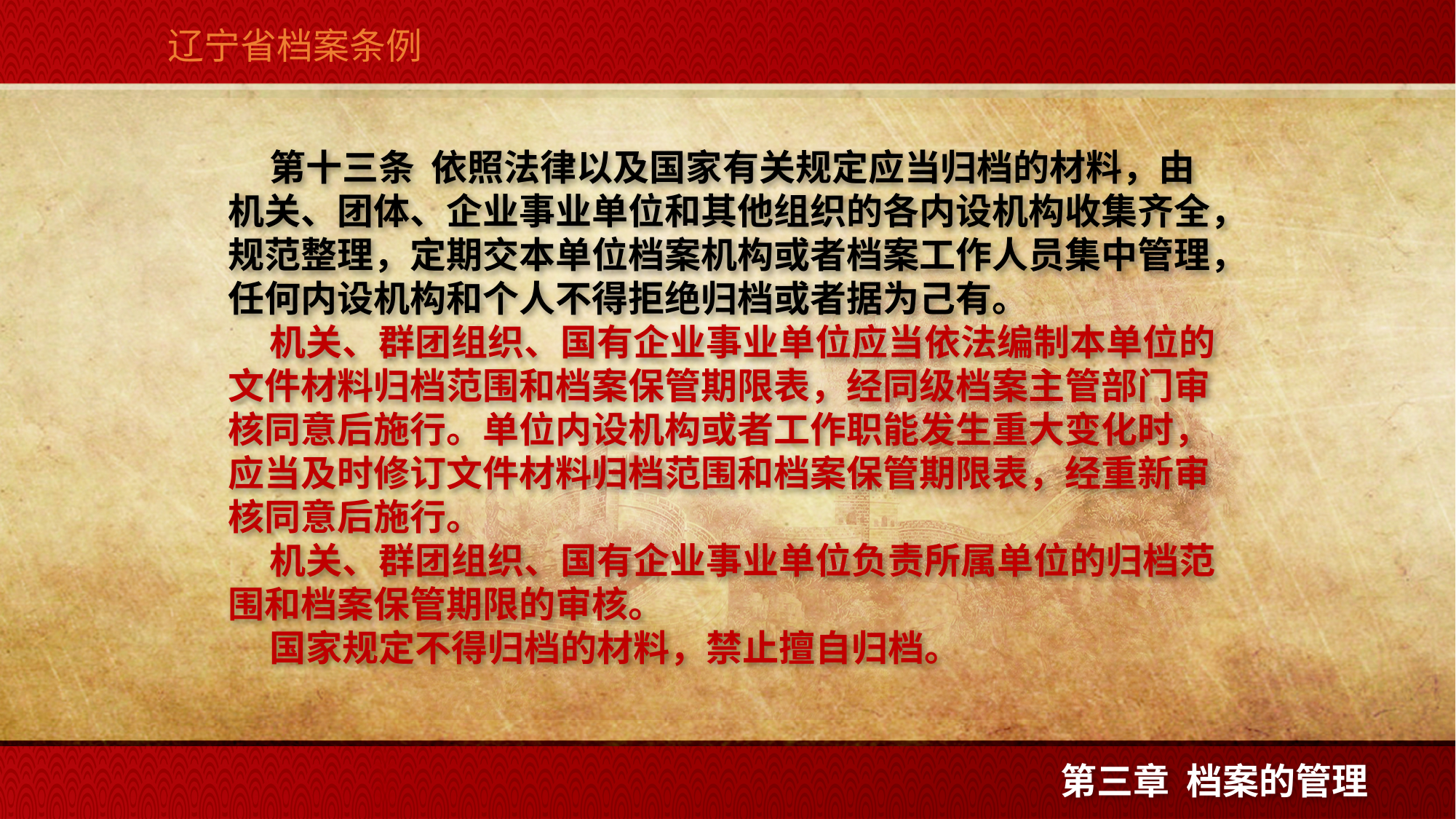

辽宁省档案条例
    第十三条  依照法律以及国家有关规定应当归档的材料，由机关、团体、企业事业单位和其他组织的各内设机构收集齐全，规范整理，定期交本单位档案机构或者档案工作人员集中管理，任何内设机构和个人不得拒绝归档或者据为己有。
    机关、群团组织、国有企业事业单位应当依法编制本单位的文件材料归档范围和档案保管期限表，经同级档案主管部门审核同意后施行。单位内设机构或者工作职能发生重大变化时，应当及时修订文件材料归档范围和档案保管期限表，经重新审核同意后施行。
    机关、群团组织、国有企业事业单位负责所属单位的归档范围和档案保管期限的审核。
    国家规定不得归档的材料，禁止擅自归档。
第三章  档案的管理